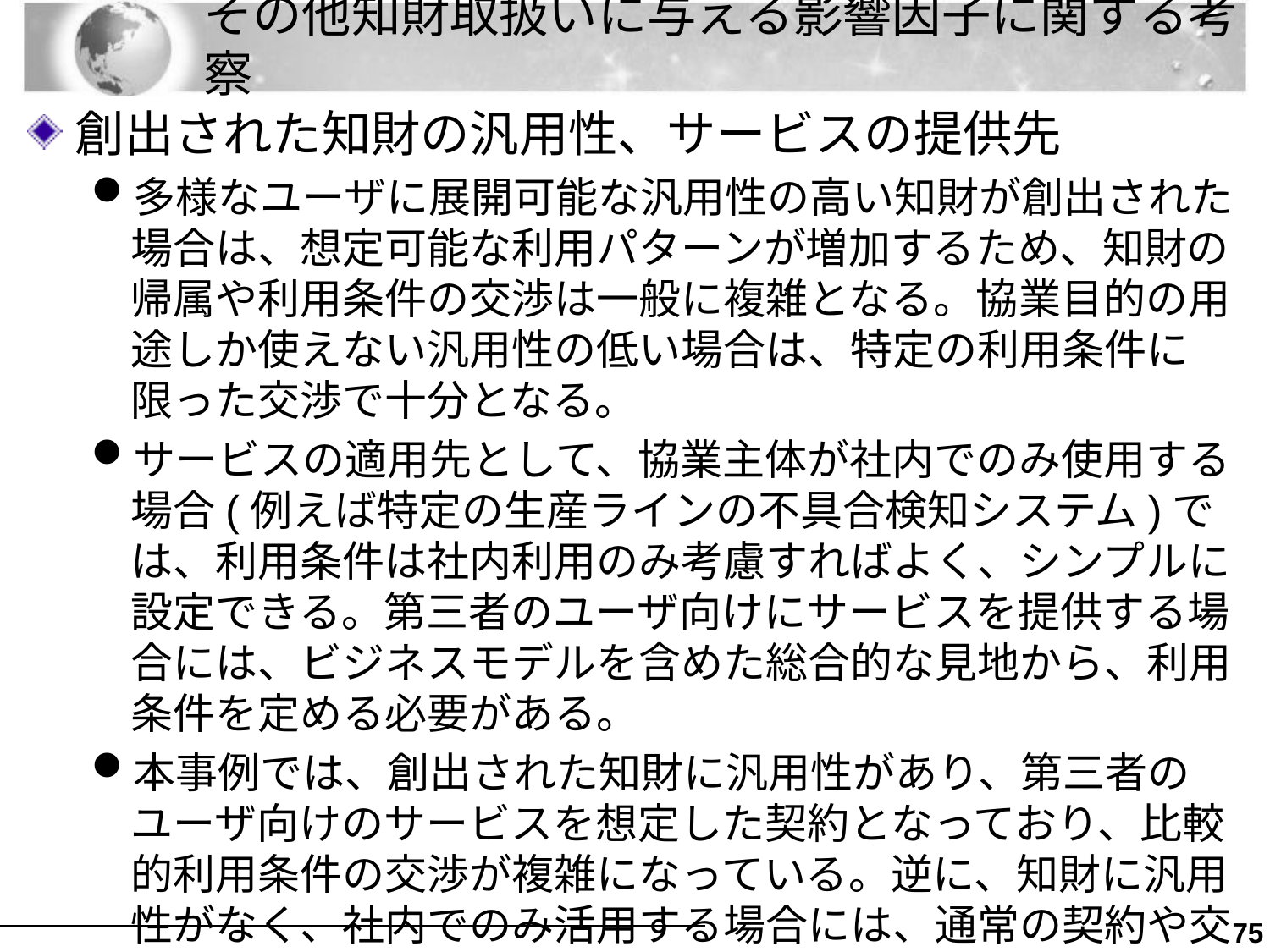

# その他知財取扱いに与える影響因子に関する考察
創出された知財の汎用性、サービスの提供先
多様なユーザに展開可能な汎用性の高い知財が創出された場合は、想定可能な利用パターンが増加するため、知財の帰属や利用条件の交渉は一般に複雑となる。協業目的の用途しか使えない汎用性の低い場合は、特定の利用条件に限った交渉で十分となる。
サービスの適用先として、協業主体が社内でのみ使用する場合(例えば特定の生産ラインの不具合検知システム)では、利用条件は社内利用のみ考慮すればよく、シンプルに設定できる。第三者のユーザ向けにサービスを提供する場合には、ビジネスモデルを含めた総合的な見地から、利用条件を定める必要がある。
本事例では、創出された知財に汎用性があり、第三者のユーザ向けのサービスを想定した契約となっており、比較的利用条件の交渉が複雑になっている。逆に、知財に汎用性がなく、社内でのみ活用する場合には、通常の契約や交渉で十分対応可能である。
75